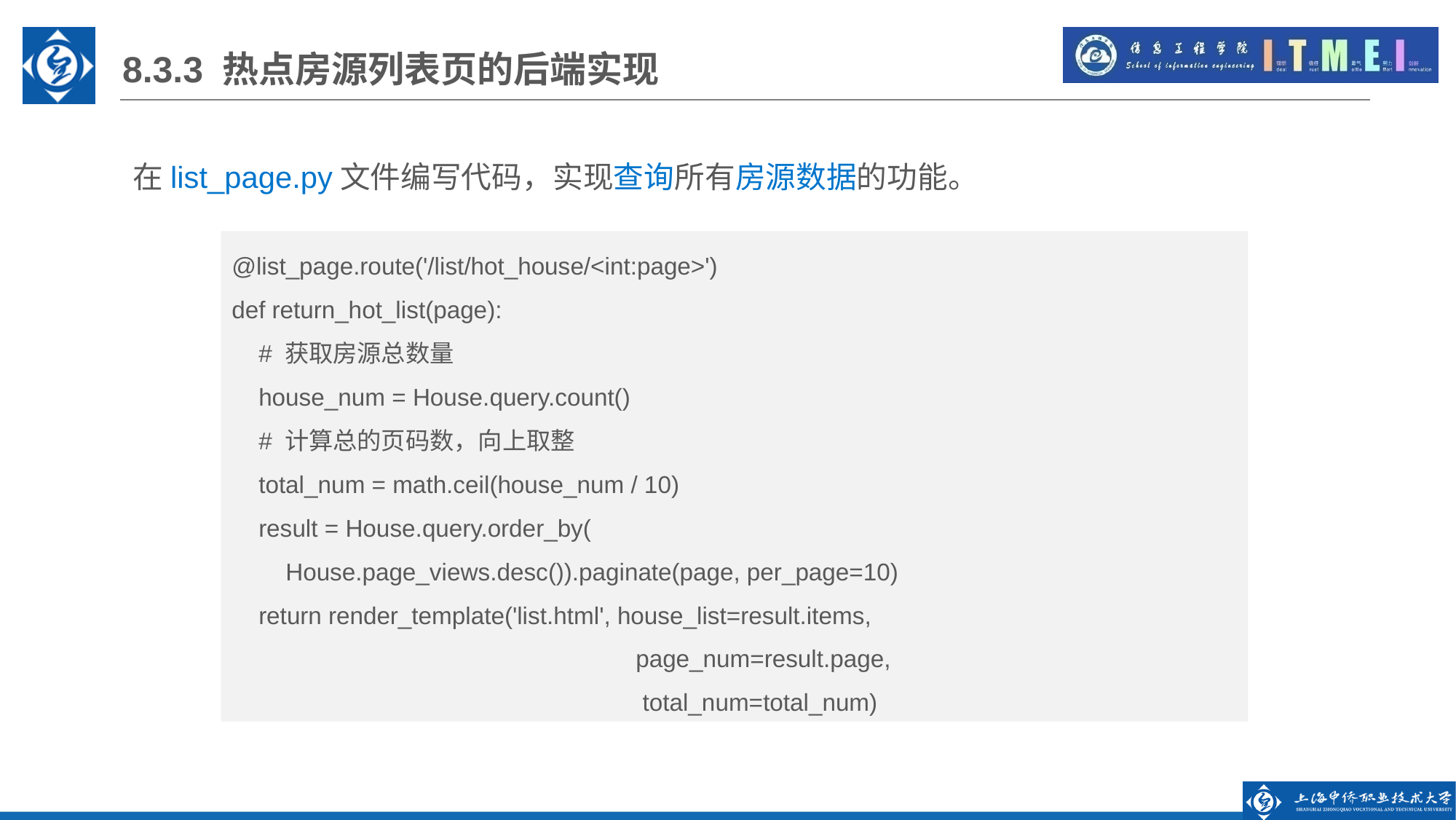

8.3.3 热点房源列表页的后端实现
在list_page.py文件编写代码，实现查询所有房源数据的功能。
@list_page.route('/list/hot_house/<int:page>')
def return_hot_list(page):
    # 获取房源总数量
    house_num = House.query.count()
    # 计算总的页码数，向上取整
    total_num = math.ceil(house_num / 10)
    result = House.query.order_by(
        House.page_views.desc()).paginate(page, per_page=10)
    return render_template('list.html', house_list=result.items,
                                                            page_num=result.page,
                                                             total_num=total_num)